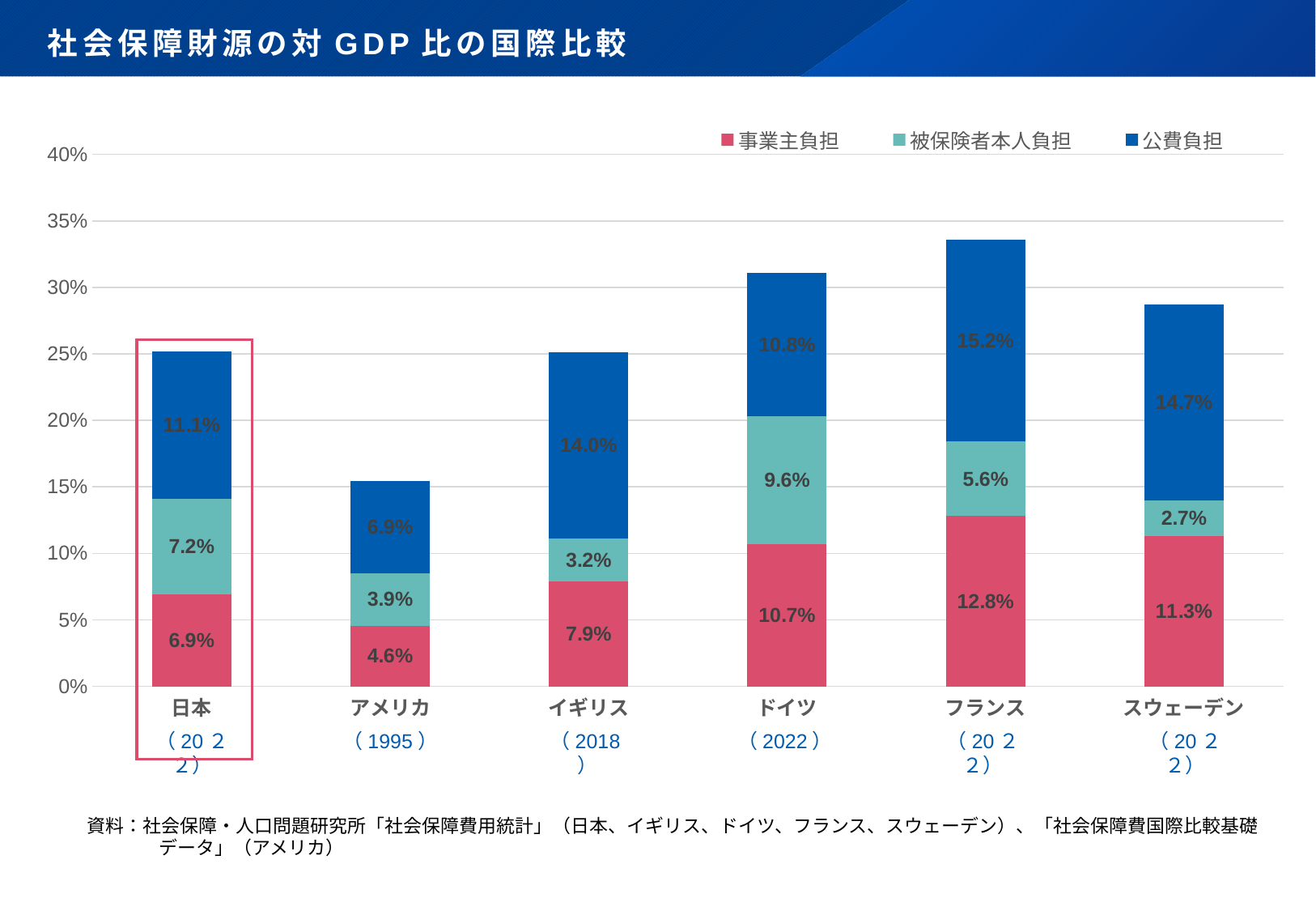

# 社会保障財源の対GDP比の国際比較

### Chart

| Category | 事業主負担 | 被保険者本人負担 | 公費負担 |
|---|---|---|---|
| 日本 | 0.069 | 0.072 | 0.111 |
| アメリカ | 0.0456876053570505 | 0.03924900460209939 | 0.06941340813899376 |
| イギリス | 0.079 | 0.032 | 0.14 |
| ドイツ | 0.107 | 0.096 | 0.108 |
| フランス | 0.128 | 0.056 | 0.152 |
| スウェーデン | 0.113 | 0.027 | 0.147 |
（20２２）
（1995）
（2018）
（2022）
（20２２）
（20２２）

資料：社会保障・人口問題研究所「社会保障費用統計」（日本、イギリス、ドイツ、フランス、スウェーデン）、「社会保障費国際比較基礎データ」（アメリカ）